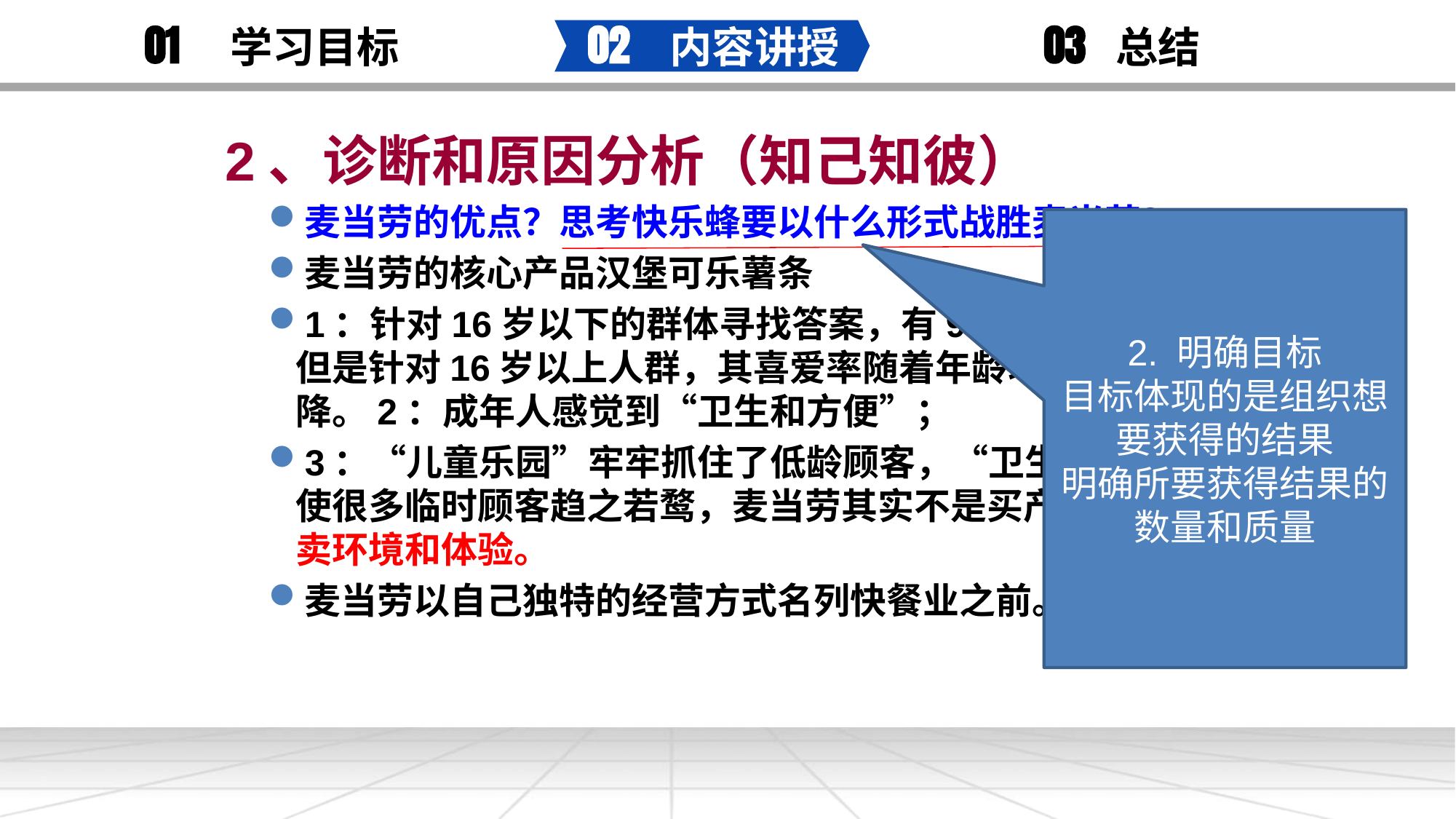

02   内容讲授
03  总结
01    学习目标

     2、诊断和原因分析（知己知彼）
麦当劳的优点？思考快乐蜂要以什么形式战胜麦当劳？
麦当劳的核心产品汉堡可乐薯条
1：针对16岁以下的群体寻找答案，有90%表示喜欢，但是针对16岁以上人群，其喜爱率随着年龄增加而逐渐下降。2：成年人感觉到“卫生和方便”；
3：“儿童乐园”牢牢抓住了低龄顾客，“卫生和方便”使很多临时顾客趋之若鹜，麦当劳其实不是买产品，而是卖环境和体验。
麦当劳以自己独特的经营方式名列快餐业之前。
明 年 工 作 计 划
2. 明确目标
目标体现的是组织想要获得的结果
明确所要获得结果的数量和质量